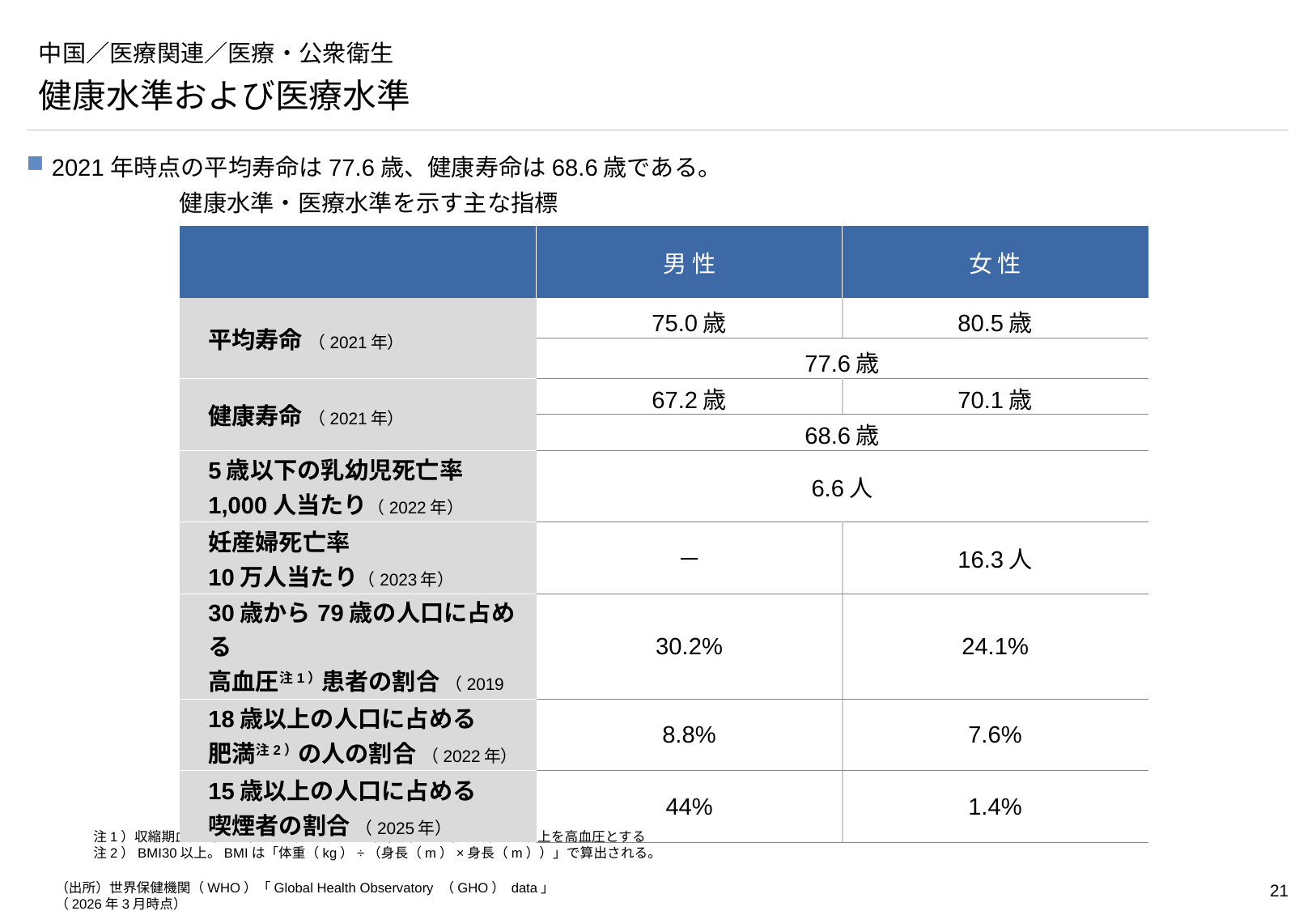

# 中国／医療関連／医療・公衆衛生
健康水準および医療水準
2021年時点の平均寿命は77.6歳、健康寿命は68.6歳である。
健康水準・医療水準を示す主な指標
|  | 男 性 | 女 性 |
| --- | --- | --- |
| 平均寿命 （2021年） | 75.0歳 | 80.5歳 |
|  | 77.6歳 |  |
| 健康寿命 （2021年） | 67.2歳 | 70.1歳 |
|  | 68.6歳 |  |
| 5歳以下の乳幼児死亡率 1,000人当たり（2022年） | 6.6人 |  |
| 妊産婦死亡率 10万人当たり（2023年） | － | 16.3人 |
| 30歳から79歳の人口に占める 高血圧注1）患者の割合 （2019年） | 30.2% | 24.1% |
| 18歳以上の人口に占める 肥満注2）の人の割合 （2022年） | 8.8% | 7.6% |
| 15歳以上の人口に占める 喫煙者の割合 （2025年） | 44% | 1.4% |
注1）収縮期血圧（SBP）140以上もしくは拡張期血圧（DBP）90以上を高血圧とする
注2）BMI30以上。BMIは「体重（kg）÷（身長（m）×身長（m））」で算出される。
（出所）世界保健機関（WHO）「Global Health Observatory （GHO） data」　（2026年3月時点）